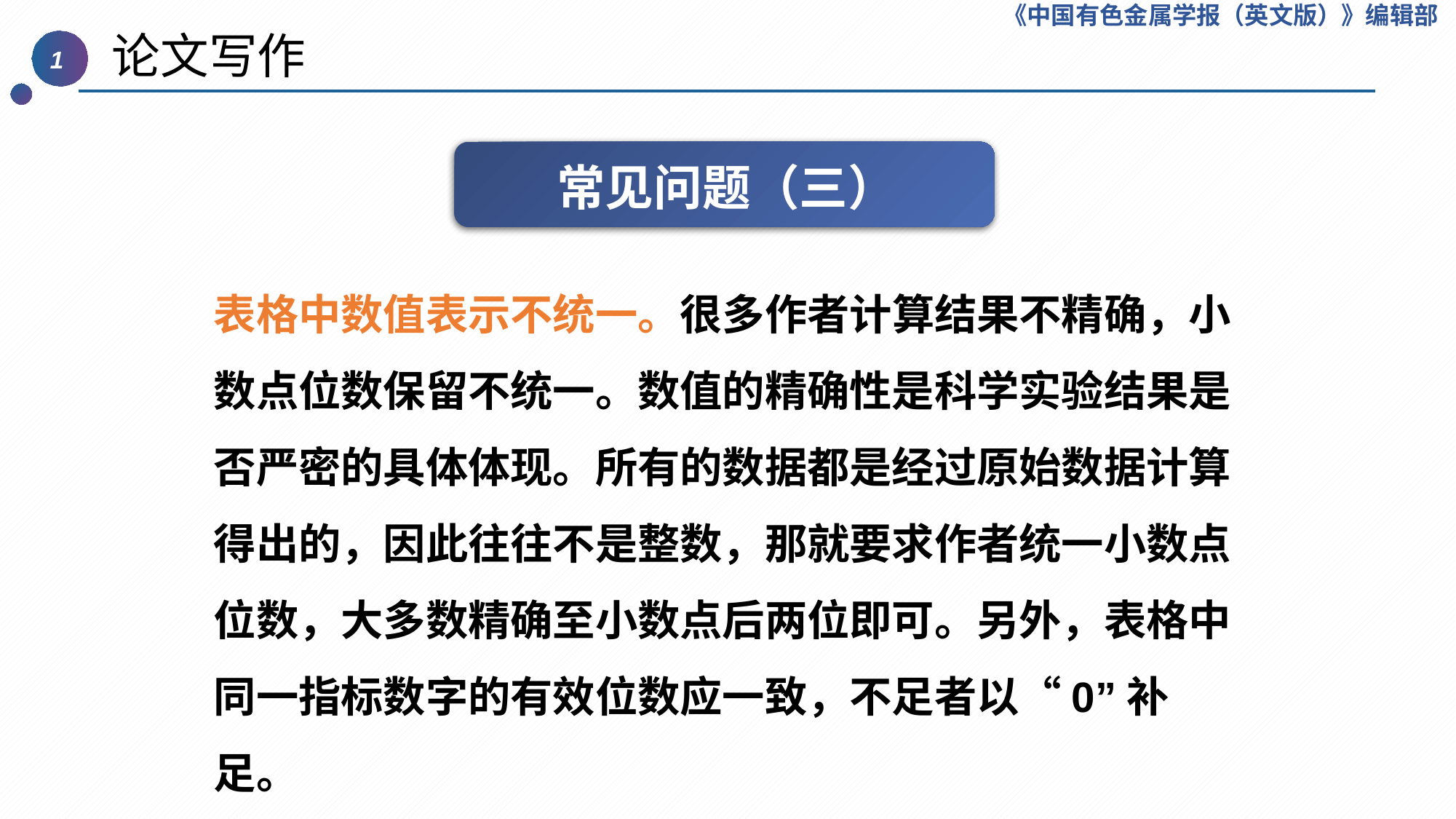

《中国有色金属学报（英文版）》编辑部

      论文写作

1

常见问题（三）
表格中数值表示不统一。很多作者计算结果不精确，小数点位数保留不统一。数值的精确性是科学实验结果是否严密的具体体现。所有的数据都是经过原始数据计算得出的，因此往往不是整数，那就要求作者统一小数点位数，大多数精确至小数点后两位即可。另外，表格中同一指标数字的有效位数应一致，不足者以“0”补足。